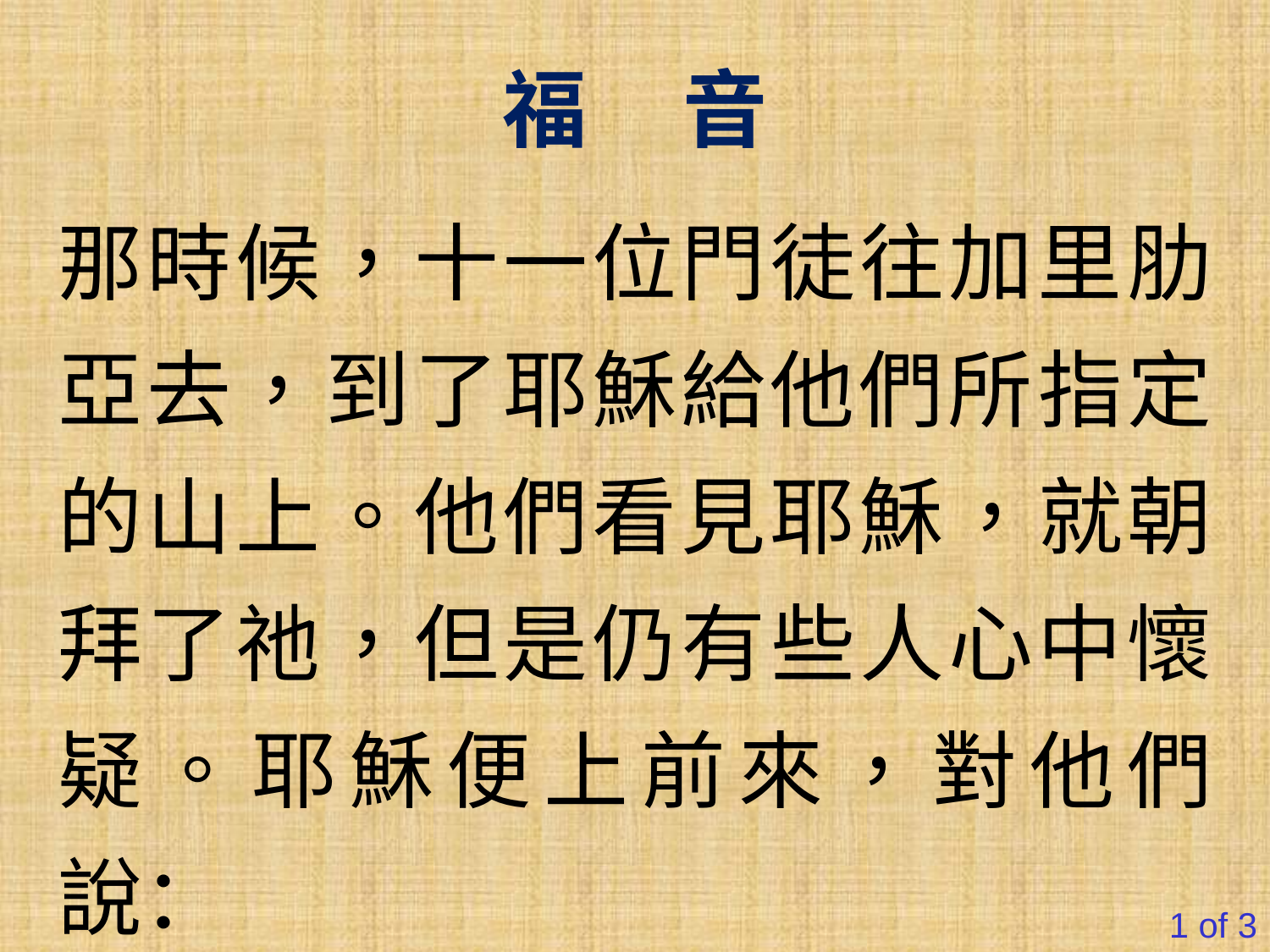

福     音

那時候，十一位門徒往加里肋亞去，到了耶穌給他們所指定的山上。他們看見耶穌，就朝拜了祂，但是仍有些人心中懷疑。耶穌便上前來，對他們說：
1 of 3